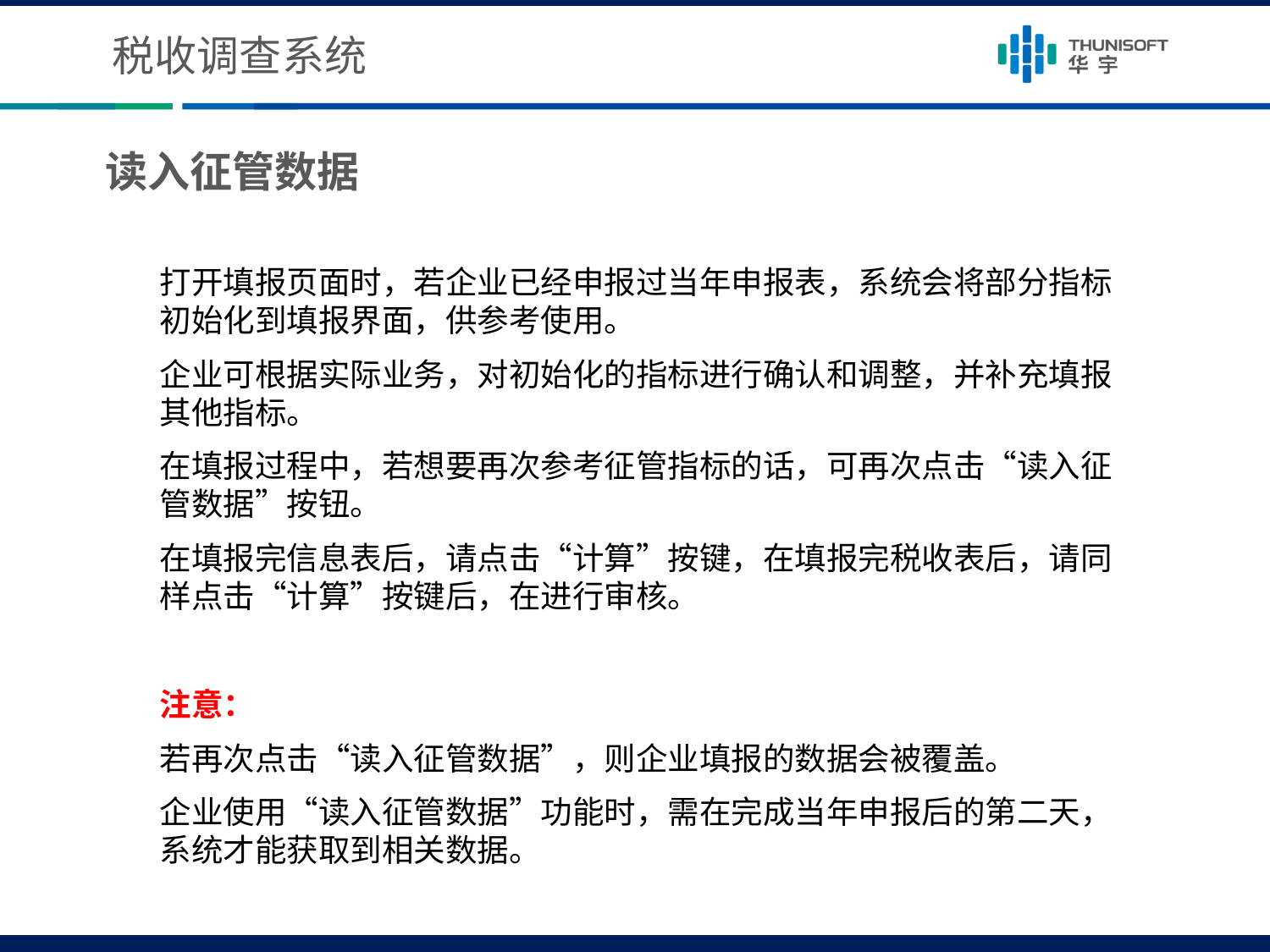

# 税收调查系统
读入征管数据
打开填报页面时，若企业已经申报过当年申报表，系统会将部分指标初始化到填报界面，供参考使用。
企业可根据实际业务，对初始化的指标进行确认和调整，并补充填报其他指标。
在填报过程中，若想要再次参考征管指标的话，可再次点击“读入征管数据”按钮。
在填报完信息表后，请点击“计算”按键，在填报完税收表后，请同样点击“计算”按键后，在进行审核。

注意：
若再次点击“读入征管数据”，则企业填报的数据会被覆盖。
企业使用“读入征管数据”功能时，需在完成当年申报后的第二天，系统才能获取到相关数据。